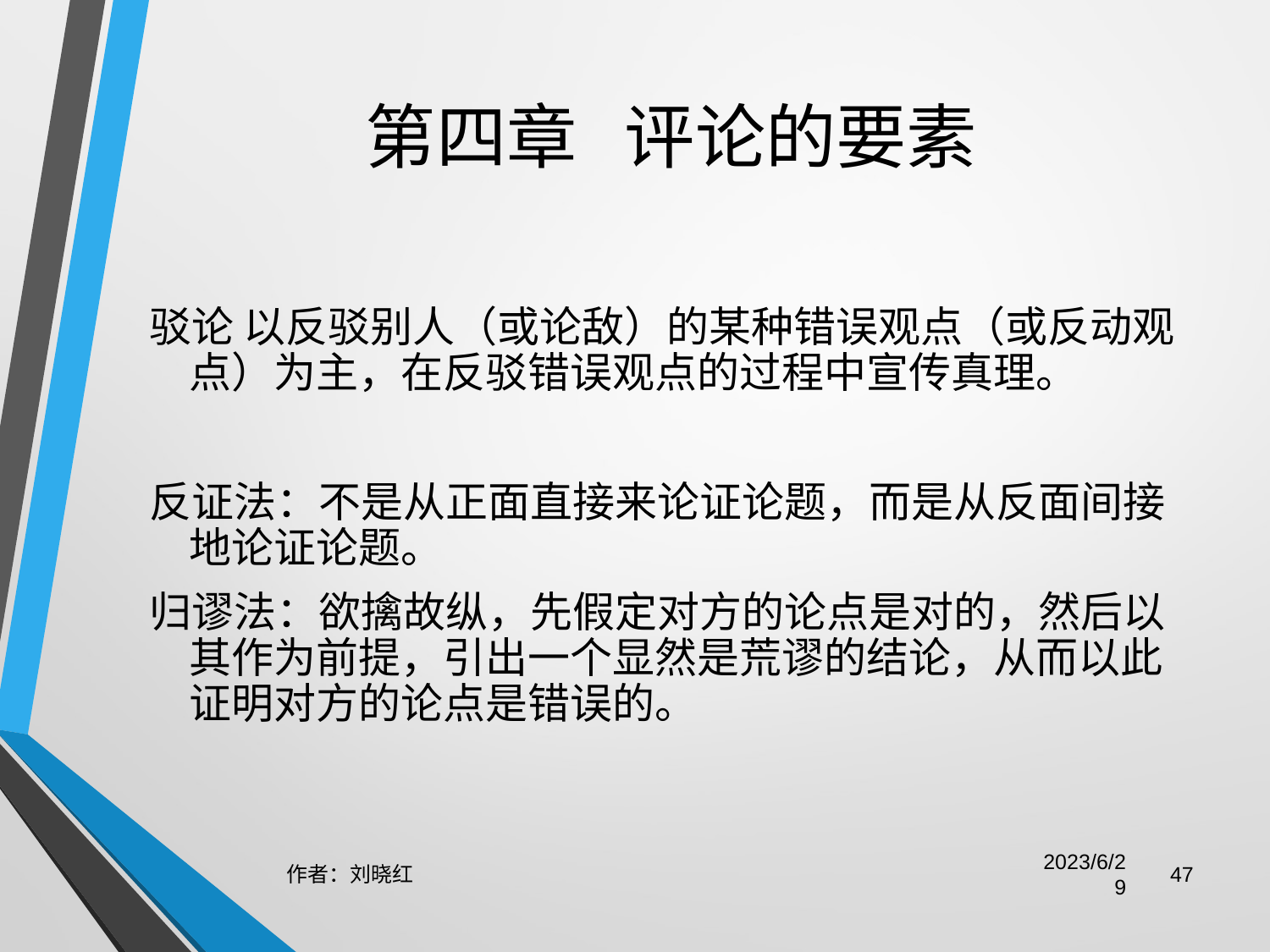

# 第四章   评论的要素
驳论 以反驳别人（或论敌）的某种错误观点（或反动观点）为主，在反驳错误观点的过程中宣传真理。

反证法：不是从正面直接来论证论题，而是从反面间接地论证论题。
归谬法：欲擒故纵，先假定对方的论点是对的，然后以其作为前提，引出一个显然是荒谬的结论，从而以此证明对方的论点是错误的。

作者：刘晓红
2023/6/29
47